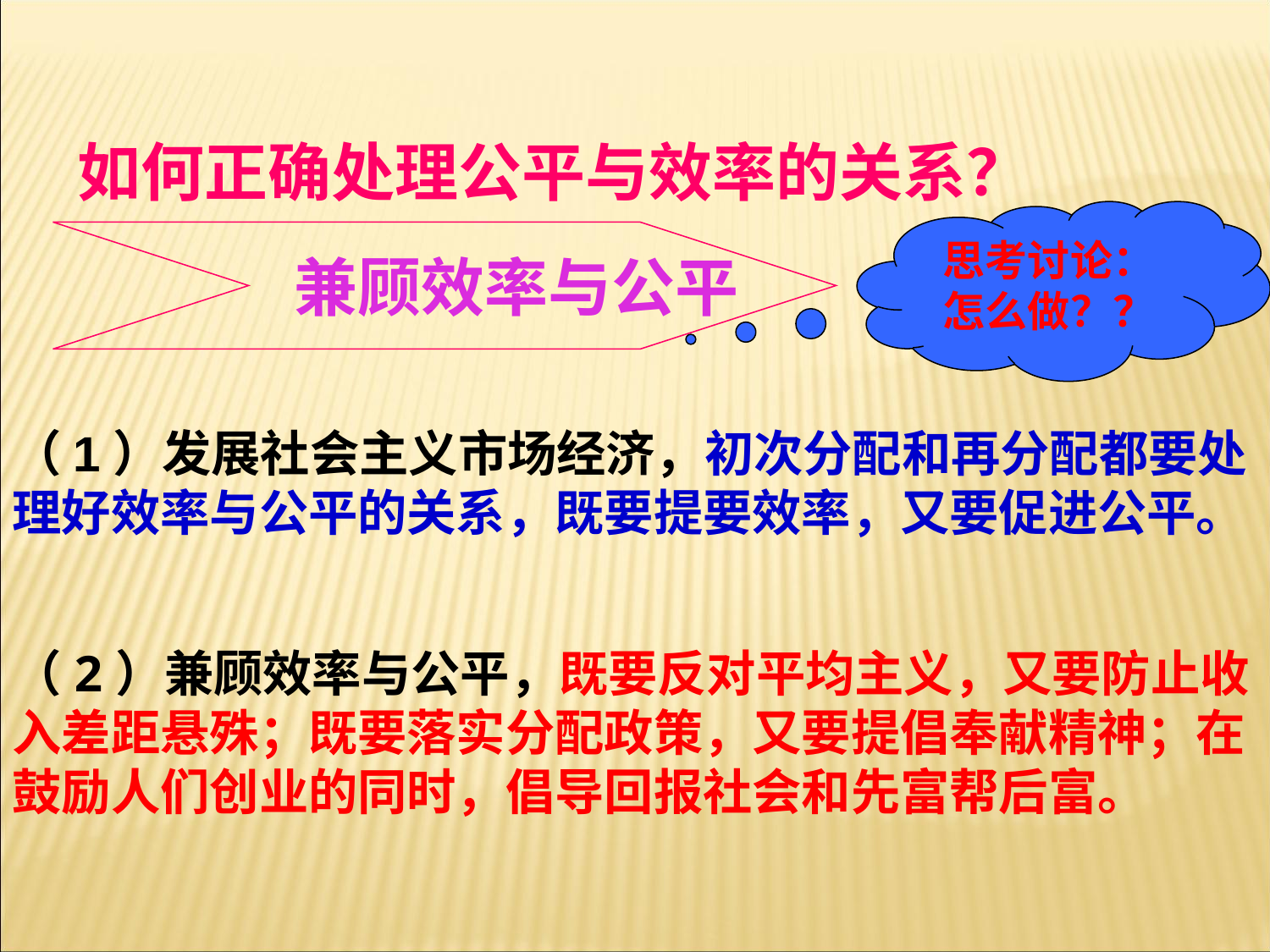

如何正确处理公平与效率的关系？
思考讨论：怎么做？？
         兼顾效率与公平
（1）发展社会主义市场经济，初次分配和再分配都要处理好效率与公平的关系，既要提要效率，又要促进公平。
（2）兼顾效率与公平，既要反对平均主义，又要防止收入差距悬殊；既要落实分配政策，又要提倡奉献精神；在鼓励人们创业的同时，倡导回报社会和先富帮后富。